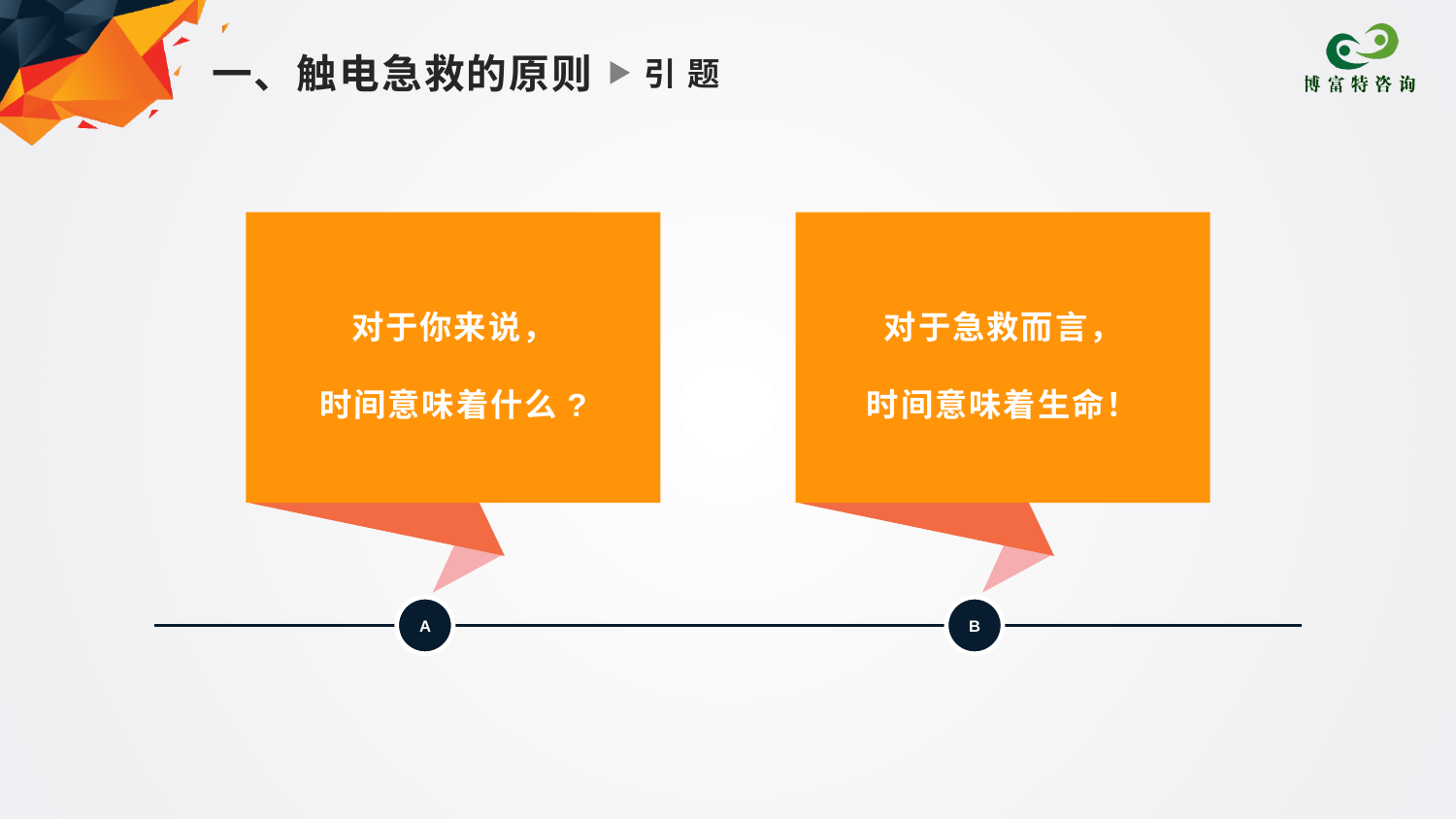

一、触电急救的原则
引 题

A

B
对于你来说，
时间意味着什么?
对于急救而言，
时间意味着生命！